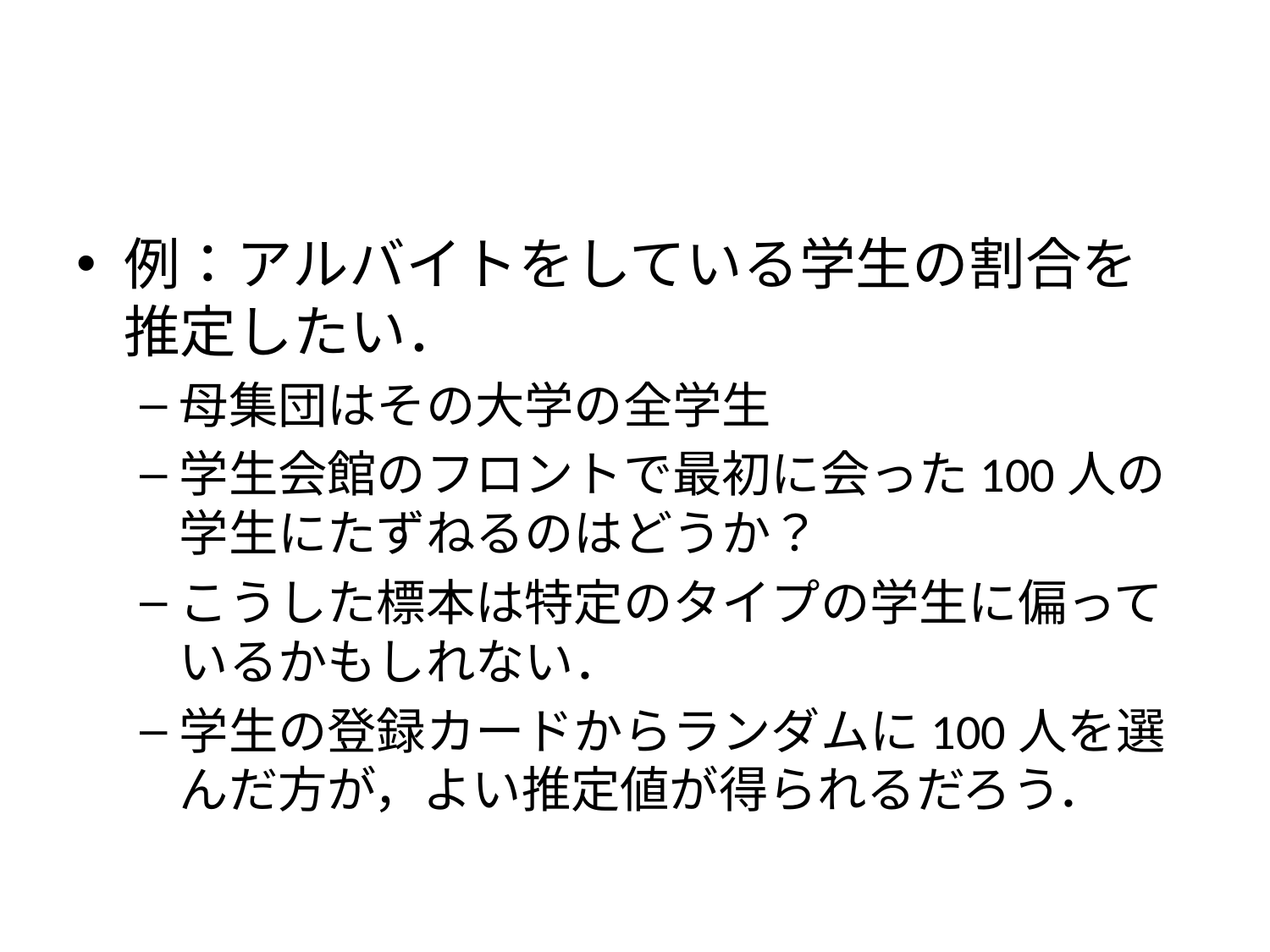

#
例：アルバイトをしている学生の割合を推定したい．
母集団はその大学の全学生
学生会館のフロントで最初に会った100人の学生にたずねるのはどうか？
こうした標本は特定のタイプの学生に偏っているかもしれない．
学生の登録カードからランダムに100人を選んだ方が，よい推定値が得られるだろう．